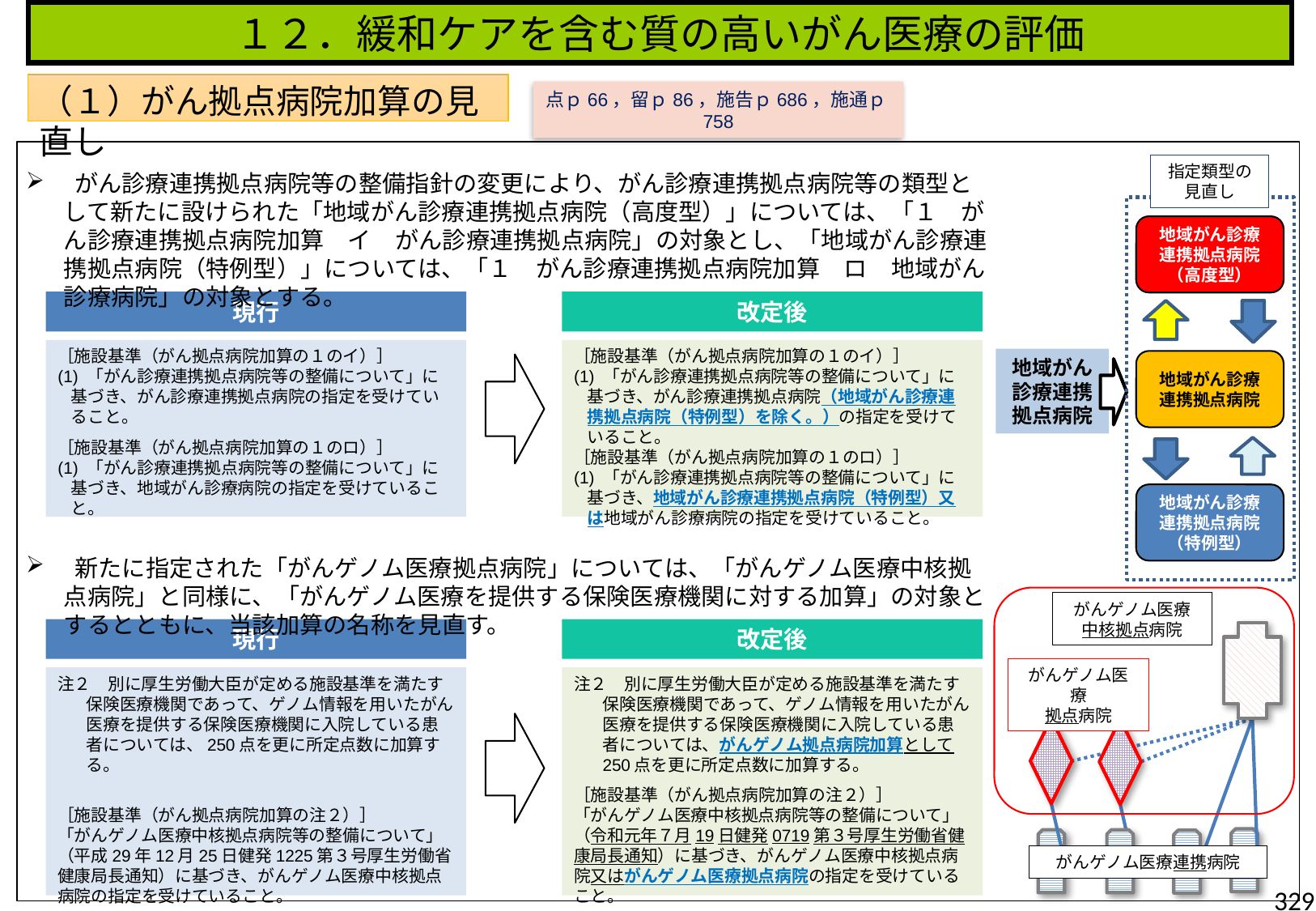

１２．緩和ケアを含む質の高いがん医療の評価
（１）がん拠点病院加算の見直し
点ｐ66，留ｐ86，施告ｐ686，施通ｐ758

 がん診療連携拠点病院等の整備指針の変更により、がん診療連携拠点病院等の類型として新たに設けられた「地域がん診療連携拠点病院（高度型）」については、「１　がん診療連携拠点病院加算　イ　がん診療連携拠点病院」の対象とし、「地域がん診療連携拠点病院（特例型）」については、「１　がん診療連携拠点病院加算　ロ　地域がん診療病院」の対象とする。

 新たに指定された「がんゲノム医療拠点病院」については、「がんゲノム医療中核拠点病院」と同様に、「がんゲノム医療を提供する保険医療機関に対する加算」の対象とするとともに、当該加算の名称を見直す。
指定類型の
見直し

地域がん診療
連携拠点病院
（高度型）
現行
改定後

［施設基準（がん拠点病院加算の１のイ）］
(1) 「がん診療連携拠点病院等の整備について」に基づき、がん診療連携拠点病院の指定を受けていること。
［施設基準（がん拠点病院加算の１のロ）］
(1) 「がん診療連携拠点病院等の整備について」に基づき、地域がん診療病院の指定を受けていること。
［施設基準（がん拠点病院加算の１のイ）］
(1) 「がん診療連携拠点病院等の整備について」に基づき、がん診療連携拠点病院（地域がん診療連携拠点病院（特例型）を除く。）の指定を受けていること。
［施設基準（がん拠点病院加算の１のロ）］
(1) 「がん診療連携拠点病院等の整備について」に基づき、地域がん診療連携拠点病院（特例型）又は地域がん診療病院の指定を受けていること。
地域がん診療連携拠点病院
地域がん診療
連携拠点病院

地域がん診療
連携拠点病院
（特例型）

がんゲノム医療
中核拠点病院
現行
改定後

がんゲノム医療
拠点病院
注２　別に厚生労働大臣が定める施設基準を満たす保険医療機関であって、ゲノム情報を用いたがん医療を提供する保険医療機関に入院している患者については、250点を更に所定点数に加算する。
［施設基準（がん拠点病院加算の注２）］
「がんゲノム医療中核拠点病院等の整備について」（平成29年12月25日健発1225第３号厚生労働省健康局長通知）に基づき、がんゲノム医療中核拠点病院の指定を受けていること。
注２　別に厚生労働大臣が定める施設基準を満たす保険医療機関であって、ゲノム情報を用いたがん医療を提供する保険医療機関に入院している患者については、がんゲノム拠点病院加算として250点を更に所定点数に加算する。
［施設基準（がん拠点病院加算の注２）］
「がんゲノム医療中核拠点病院等の整備について」（令和元年７月19日健発0719第３号厚生労働省健康局長通知）に基づき、がんゲノム医療中核拠点病院又はがんゲノム医療拠点病院の指定を受けていること。

がんゲノム医療連携病院
329